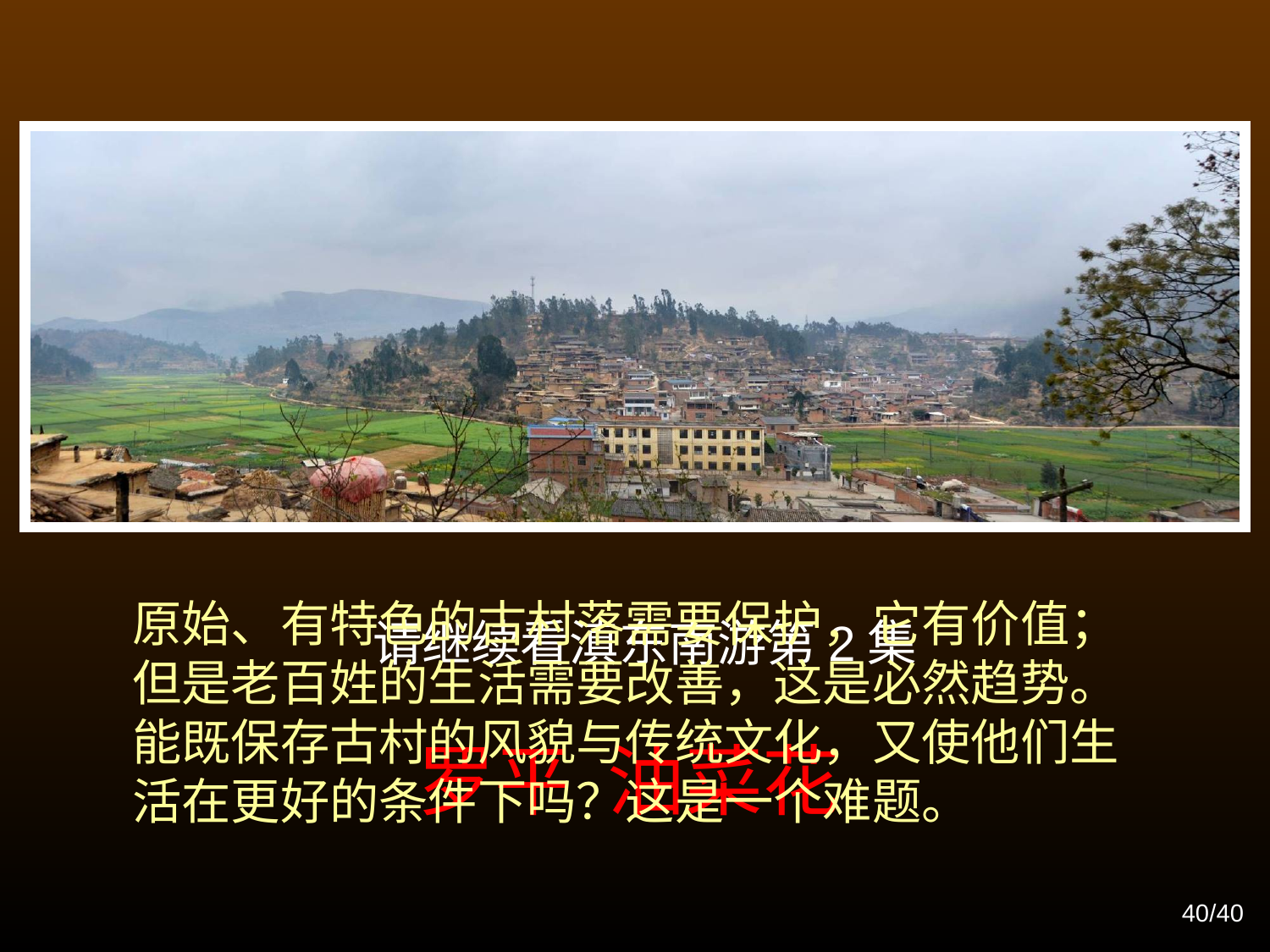

#

原始、有特色的古村落需要保护，它有价值；但是老百姓的生活需要改善，这是必然趋势。能既保存古村的风貌与传统文化，又使他们生活在更好的条件下吗？这是一个难题。
请继续看滇东南游第2集
罗平  油菜花
40/40